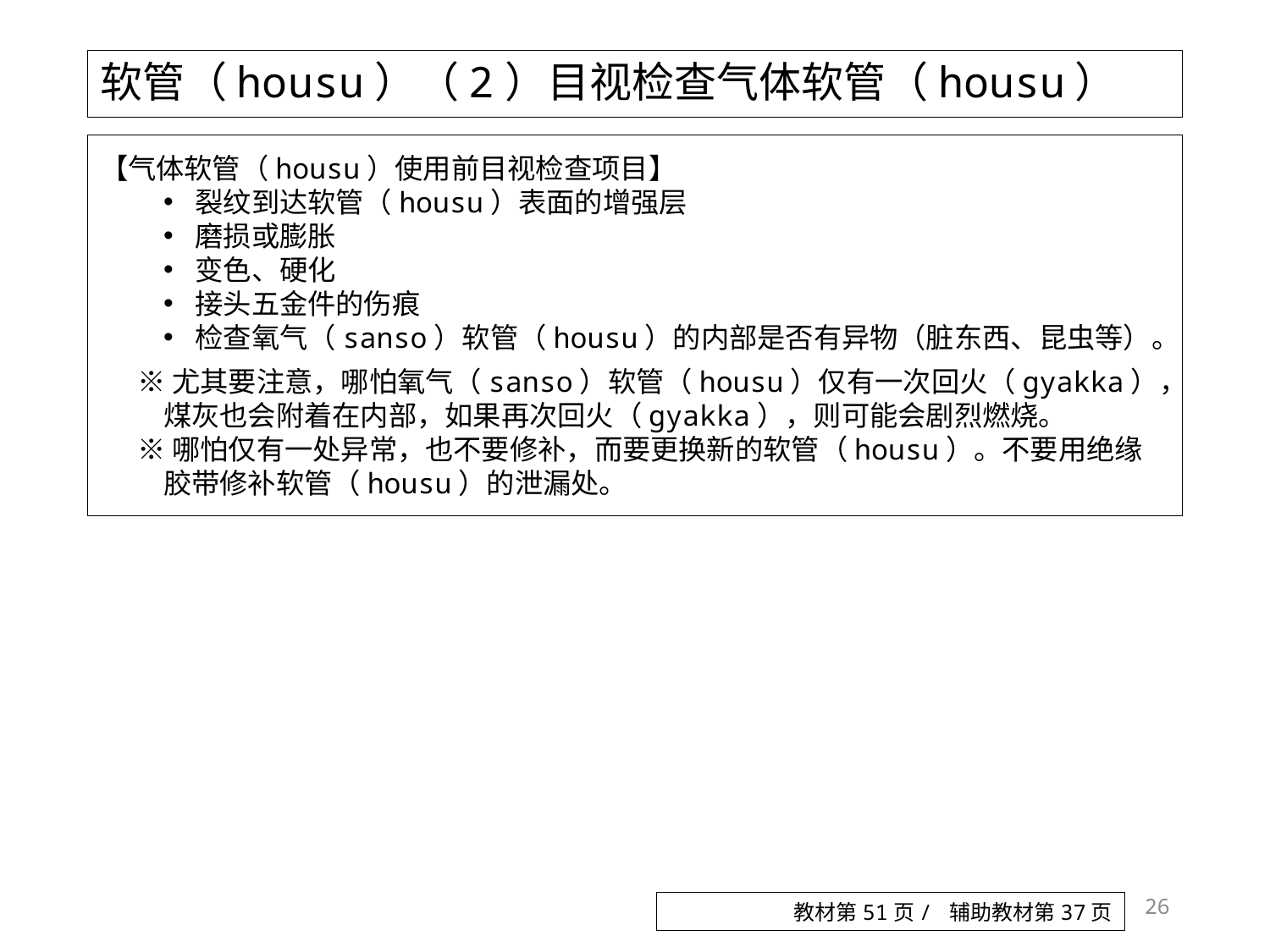

# 软管（housu）（2）目视检查气体软管（housu）
【气体软管（housu）使用前目视检查项目】
裂纹到达软管（housu）表面的增强层
磨损或膨胀
变色、硬化
接头五金件的伤痕
检查氧气（sanso）软管（housu）的内部是否有异物（脏东西、昆虫等）。
※尤其要注意，哪怕氧气（sanso）软管（housu）仅有一次回火（gyakka），煤灰也会附着在内部，如果再次回火（gyakka），则可能会剧烈燃烧。
※哪怕仅有一处异常，也不要修补，而要更换新的软管（housu）。不要用绝缘胶带修补软管（housu）的泄漏处。
26
教材第51页/ 辅助教材第37页